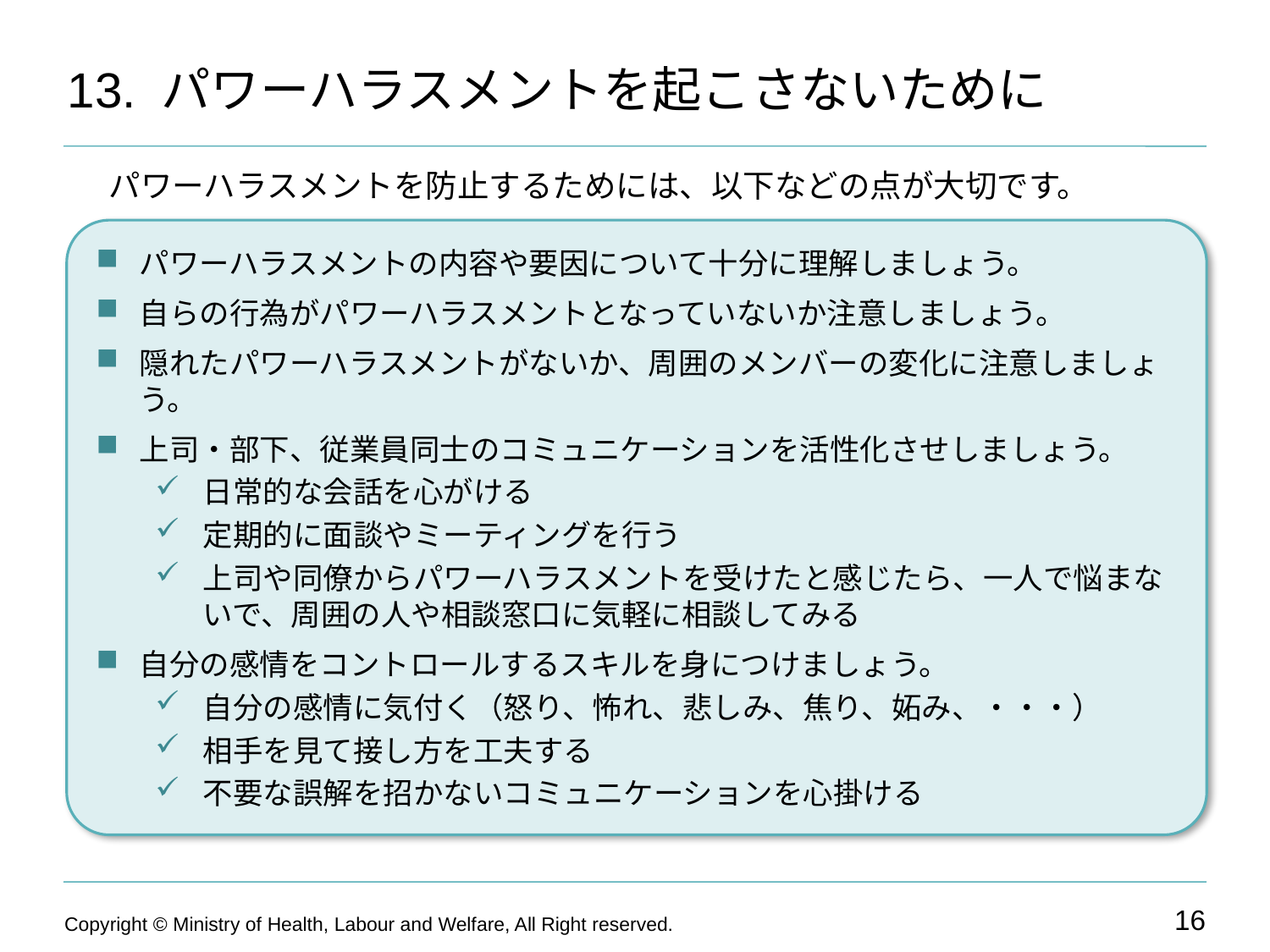

# 13. パワーハラスメントを起こさないために
　パワーハラスメントを防止するためには、以下などの点が大切です。
パワーハラスメントの内容や要因について十分に理解しましょう。
自らの行為がパワーハラスメントとなっていないか注意しましょう。
隠れたパワーハラスメントがないか、周囲のメンバーの変化に注意しましょう。
上司・部下、従業員同士のコミュニケーションを活性化させしましょう。
日常的な会話を心がける
定期的に面談やミーティングを行う
上司や同僚からパワーハラスメントを受けたと感じたら、一人で悩まないで、周囲の人や相談窓口に気軽に相談してみる
自分の感情をコントロールするスキルを身につけましょう。
自分の感情に気付く（怒り、怖れ、悲しみ、焦り、妬み、・・・）
相手を見て接し方を工夫する
不要な誤解を招かないコミュニケーションを心掛ける
16